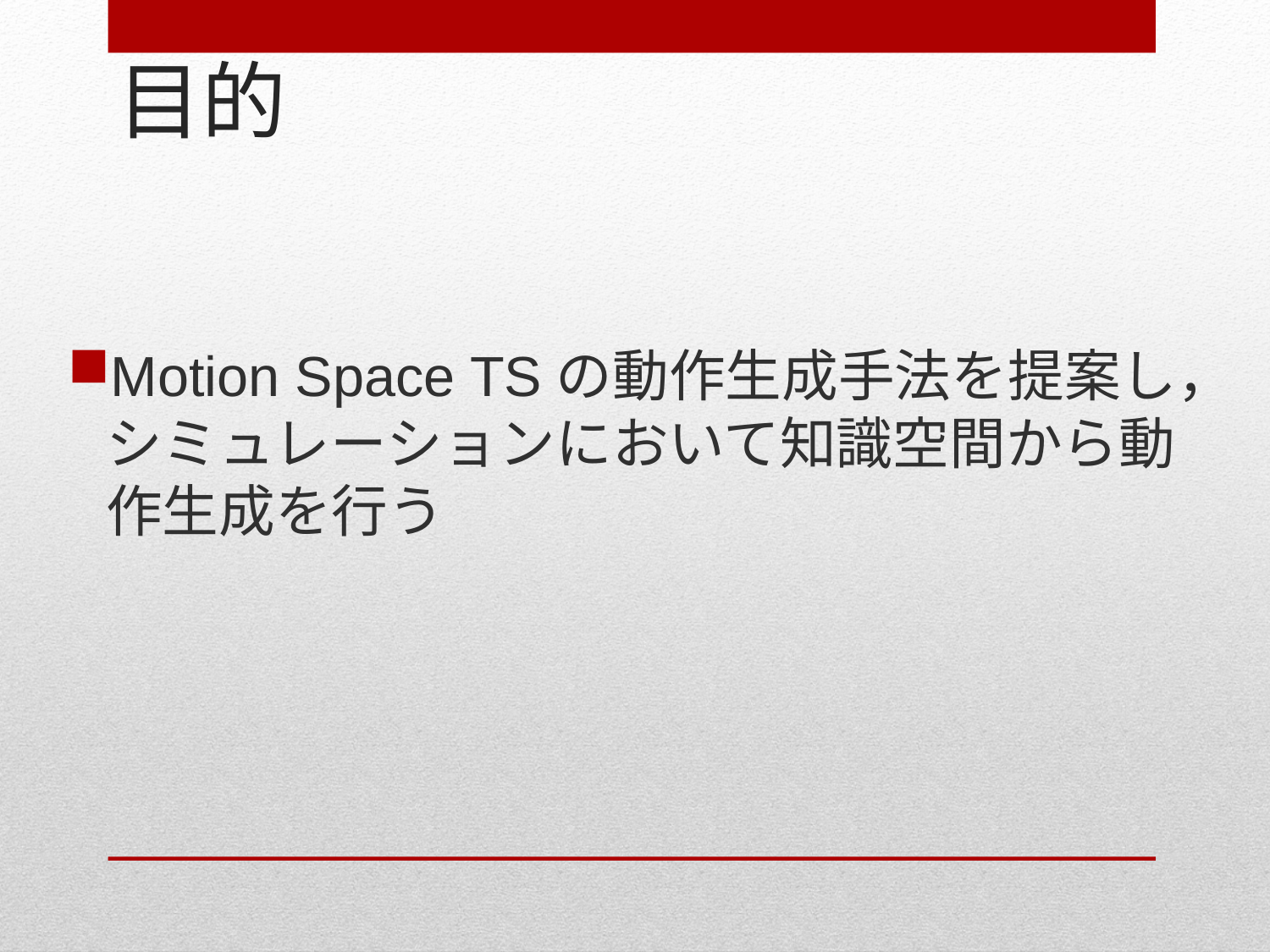

# 目的
Motion Space TSの動作生成手法を提案し，シミュレーションにおいて知識空間から動作生成を行う